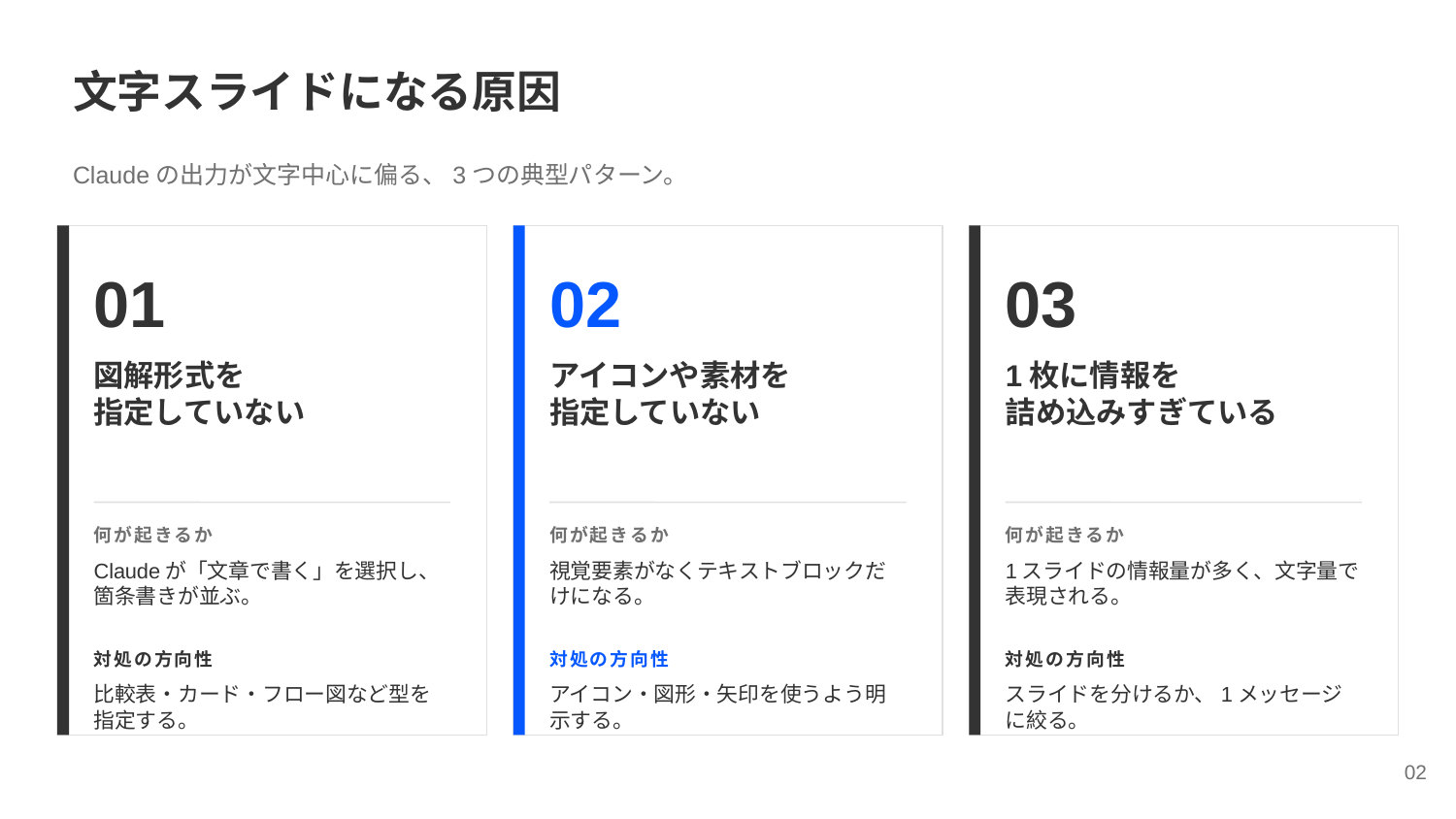

文字スライドになる原因
Claudeの出力が文字中心に偏る、3つの典型パターン。

01
02
03
図解形式を
指定していない
アイコンや素材を
指定していない
1枚に情報を
詰め込みすぎている

何が起きるか
何が起きるか
何が起きるか
Claudeが「文章で書く」を選択し、箇条書きが並ぶ。
視覚要素がなくテキストブロックだけになる。
1スライドの情報量が多く、文字量で表現される。
対処の方向性
対処の方向性
対処の方向性
比較表・カード・フロー図など型を指定する。
アイコン・図形・矢印を使うよう明示する。
スライドを分けるか、1メッセージに絞る。
02